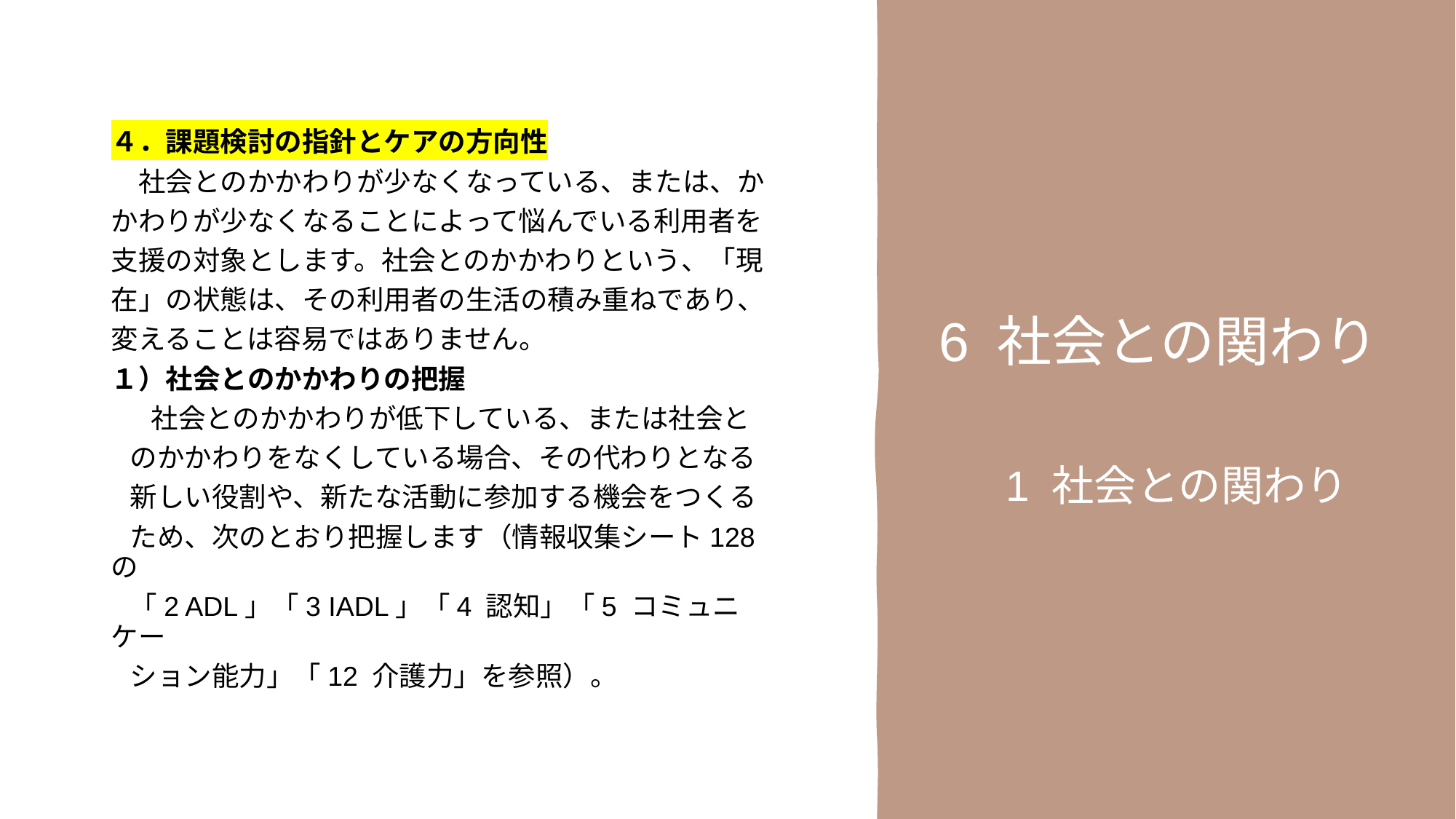

４．課題検討の指針とケアの方向性
　社会とのかかわりが少なくなっている、または、か
かわりが少なくなることによって悩んでいる利用者を
支援の対象とします。社会とのかかわりという、「現
在」の状態は、その利用者の生活の積み重ねであり、
変えることは容易ではありません。
１）社会とのかかわりの把握
　  社会とのかかわりが低下している、または社会と
  のかかわりをなくしている場合、その代わりとなる
  新しい役割や、新たな活動に参加する機会をつくる
  ため、次のとおり把握します（情報収集シート128 の
  「2 ADL」「3 IADL」「4 認知」「5 コミュニケー
  ション能力」「12 介護力」を参照）。
6 社会との関わり
　1 社会との関わり